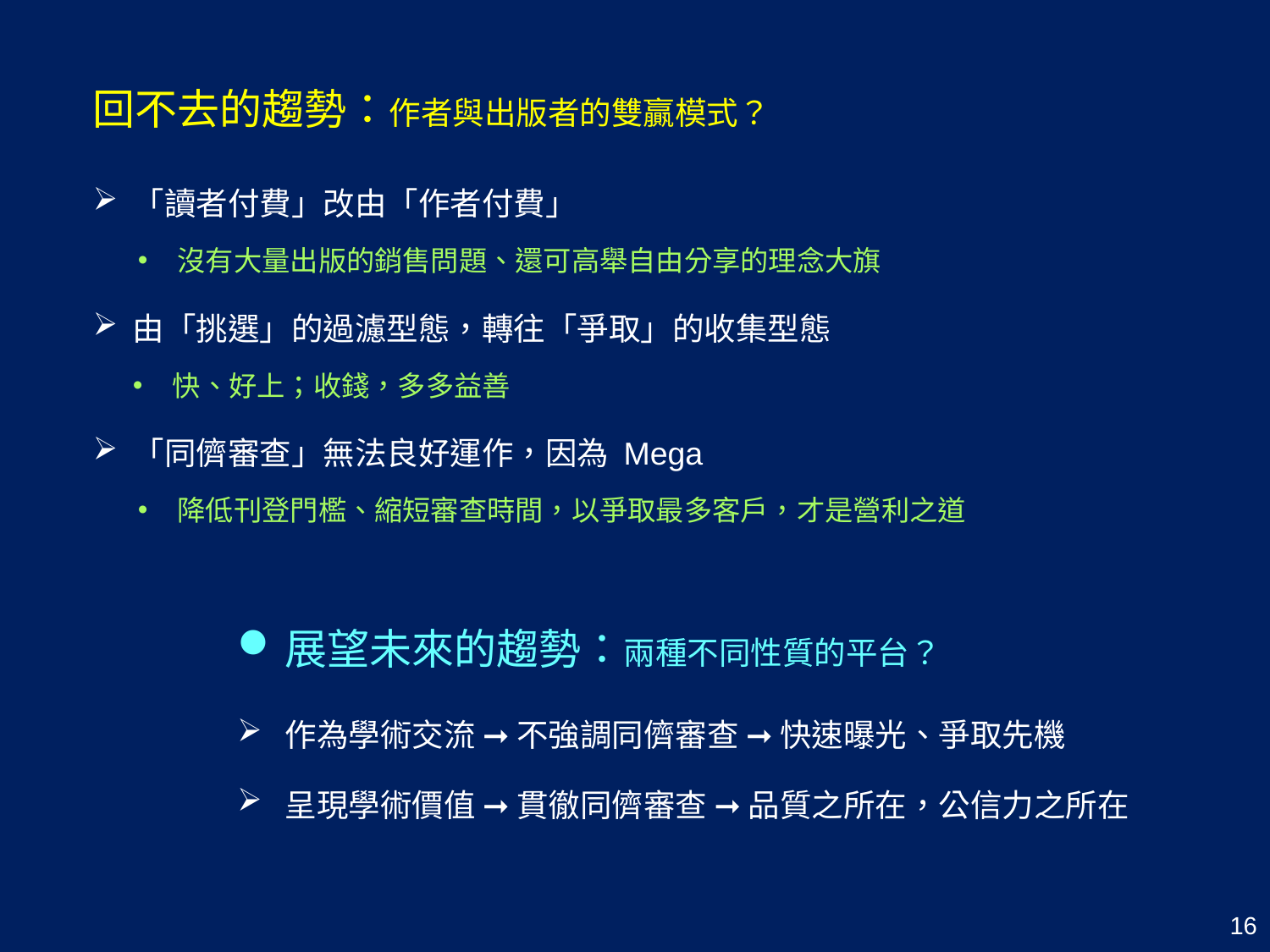

回不去的趨勢：作者與出版者的雙贏模式？

「讀者付費」改由「作者付費」
沒有大量出版的銷售問題、還可高舉自由分享的理念大旗
由「挑選」的過濾型態，轉往「爭取」的收集型態
快、好上；收錢，多多益善
「同儕審查」無法良好運作，因為 Mega
降低刊登門檻、縮短審查時間，以爭取最多客戶，才是營利之道
展望未來的趨勢：兩種不同性質的平台？

作為學術交流 ➞ 不強調同儕審查 ➞ 快速曝光、爭取先機
呈現學術價值 ➞ 貫徹同儕審查 ➞ 品質之所在，公信力之所在
16